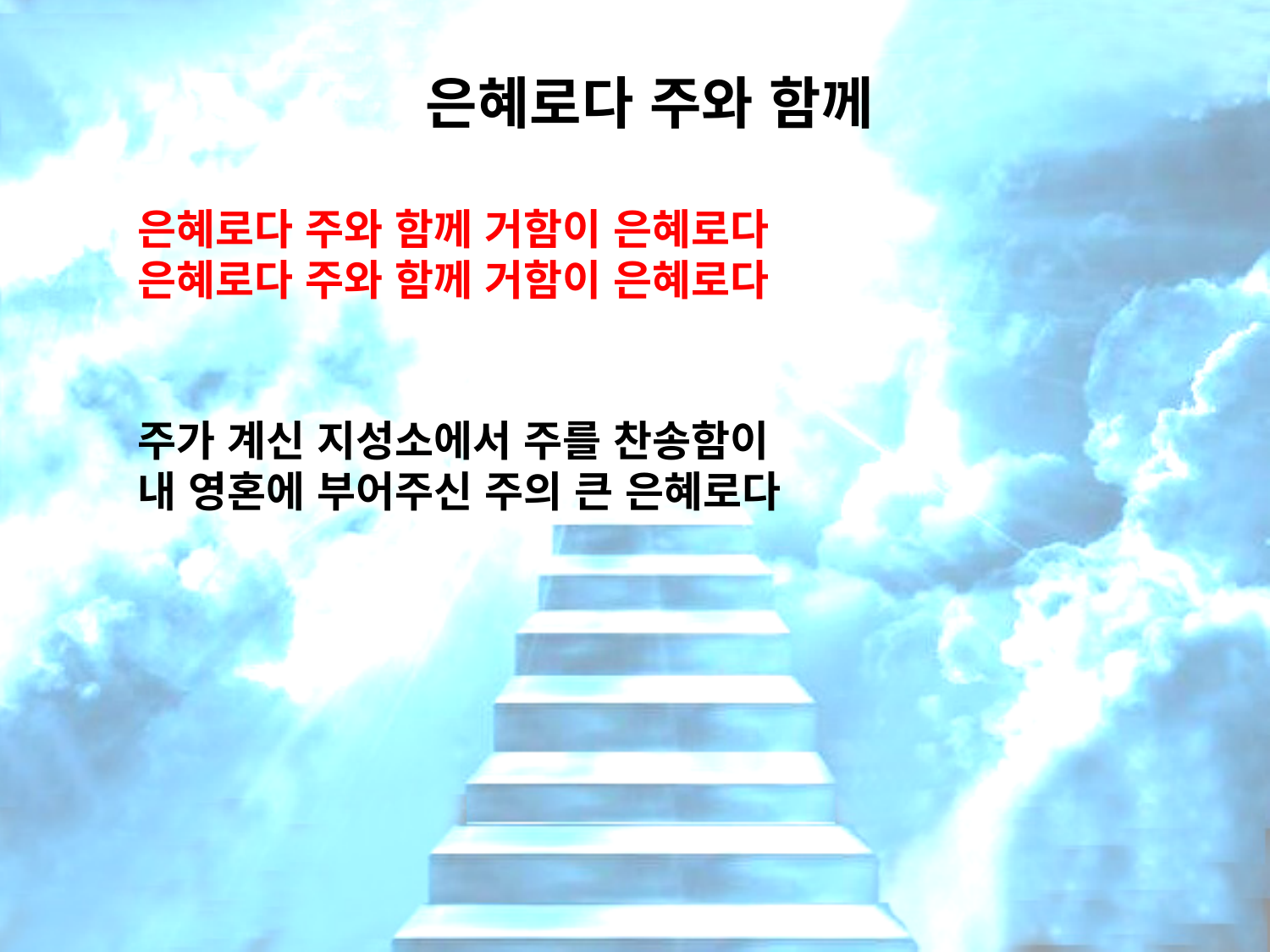

# 은혜로다 주와 함께
은혜로다 주와 함께 거함이 은혜로다
은혜로다 주와 함께 거함이 은혜로다
주가 계신 지성소에서 주를 찬송함이
내 영혼에 부어주신 주의 큰 은혜로다